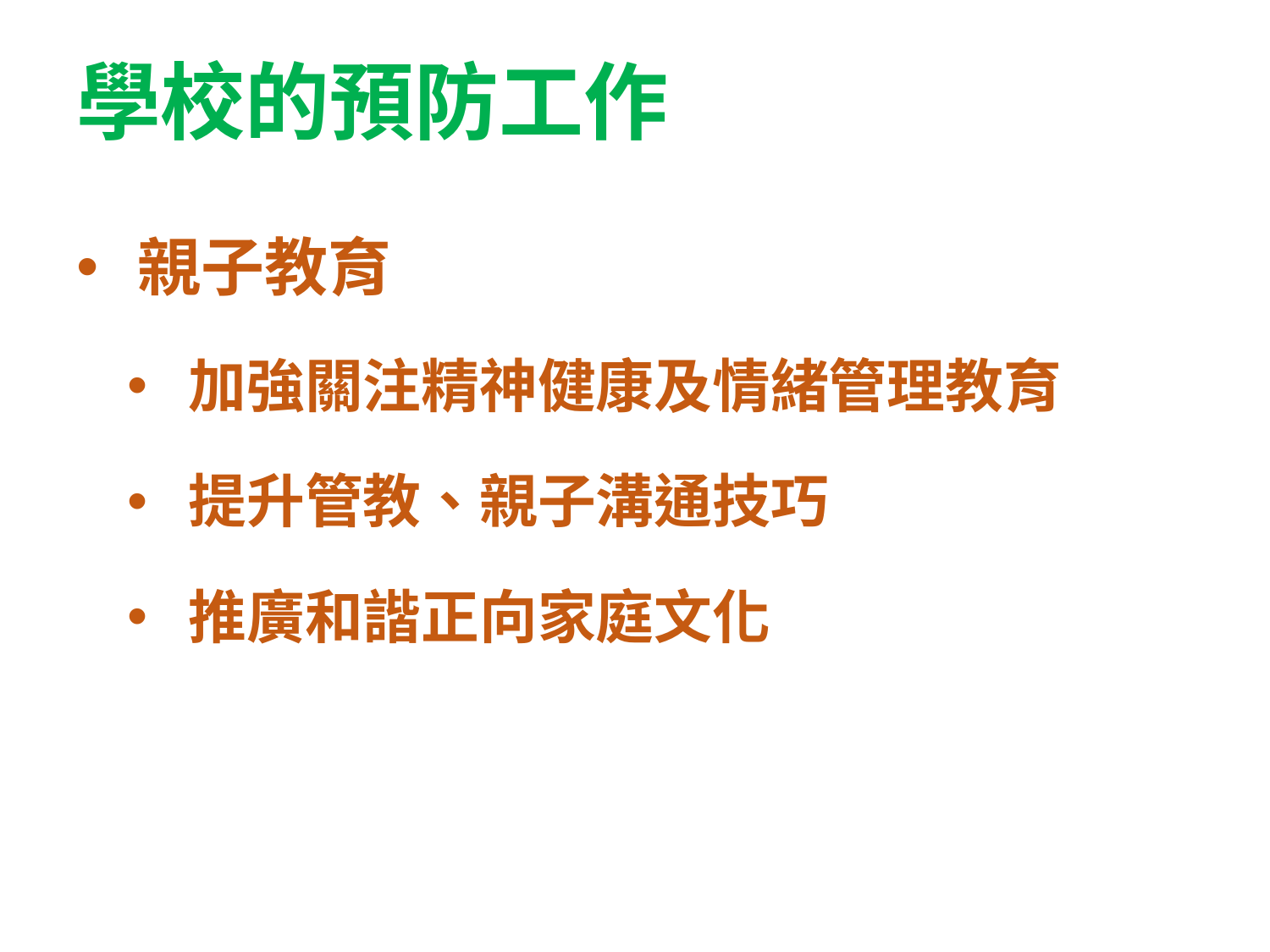

# 學校的預防工作
親子教育
加強關注精神健康及情緒管理教育
提升管教、親子溝通技巧
推廣和諧正向家庭文化